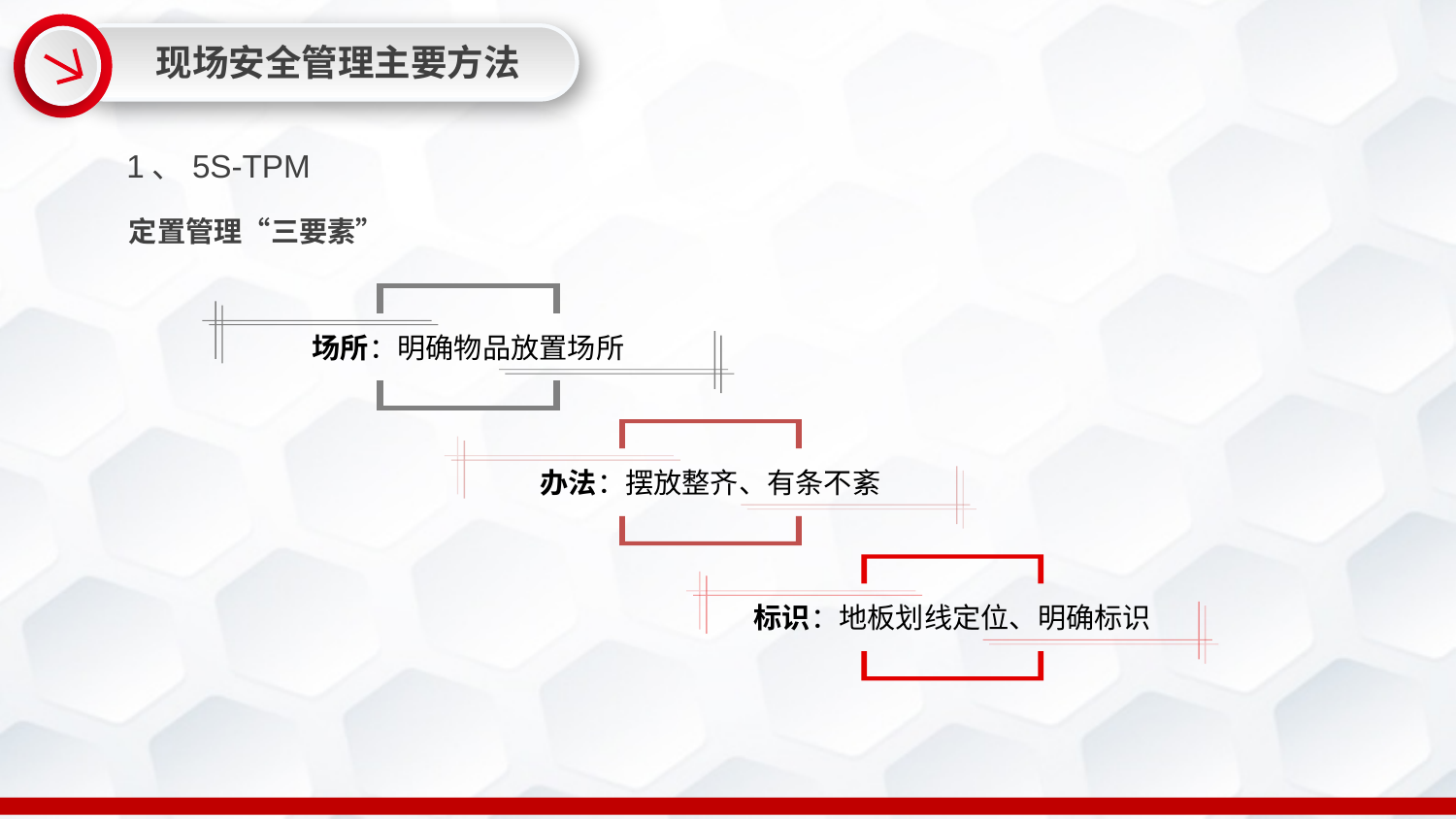

现场安全管理主要方法
1、5S-TPM
定置管理“三要素”

场所：明确物品放置场所

办法：摆放整齐、有条不紊

标识：地板划线定位、明确标识